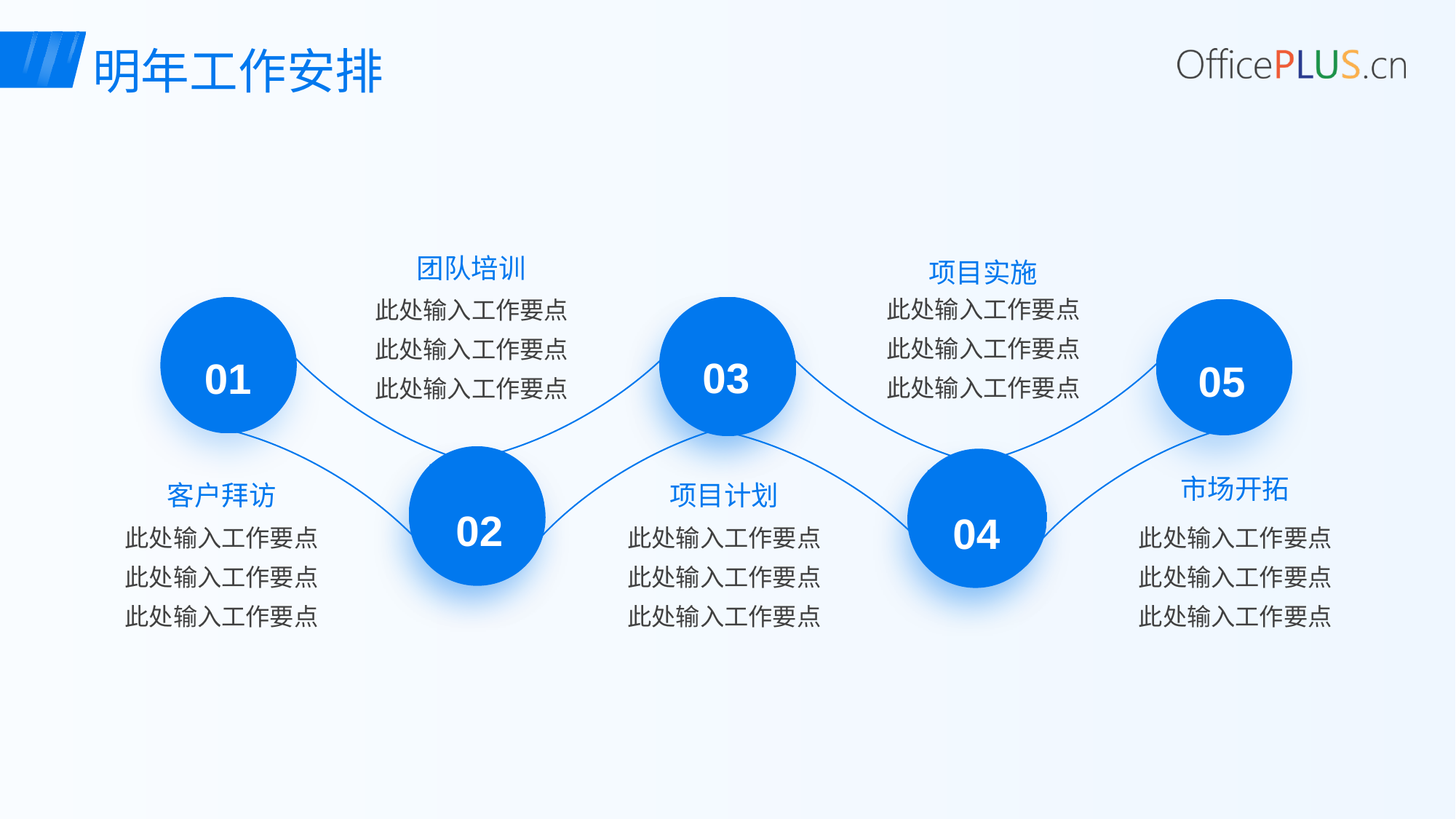

明年工作安排
团队培训
项目实施
此处输入工作要点
此处输入工作要点
此处输入工作要点
此处输入工作要点
此处输入工作要点
此处输入工作要点
03
01
05

市场开拓
客户拜访
项目计划
02
04
此处输入工作要点
此处输入工作要点
此处输入工作要点
此处输入工作要点
此处输入工作要点
此处输入工作要点
此处输入工作要点
此处输入工作要点
此处输入工作要点